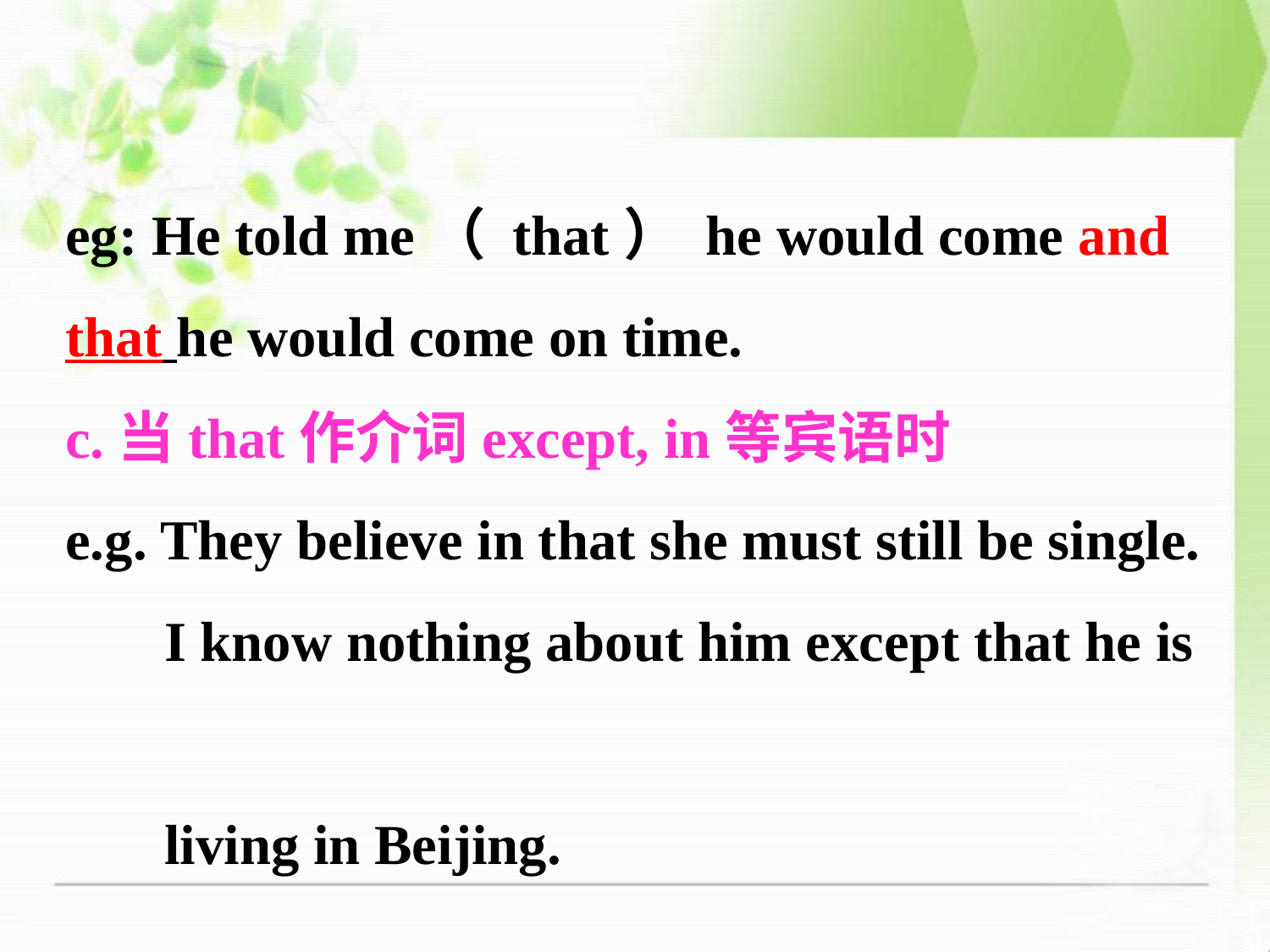

eg: He told me（ that） he would come and that he would come on time.
c.当that作介词except, in等宾语时
e.g. They believe in that she must still be single.
       I know nothing about him except that he is
       living in Beijing.